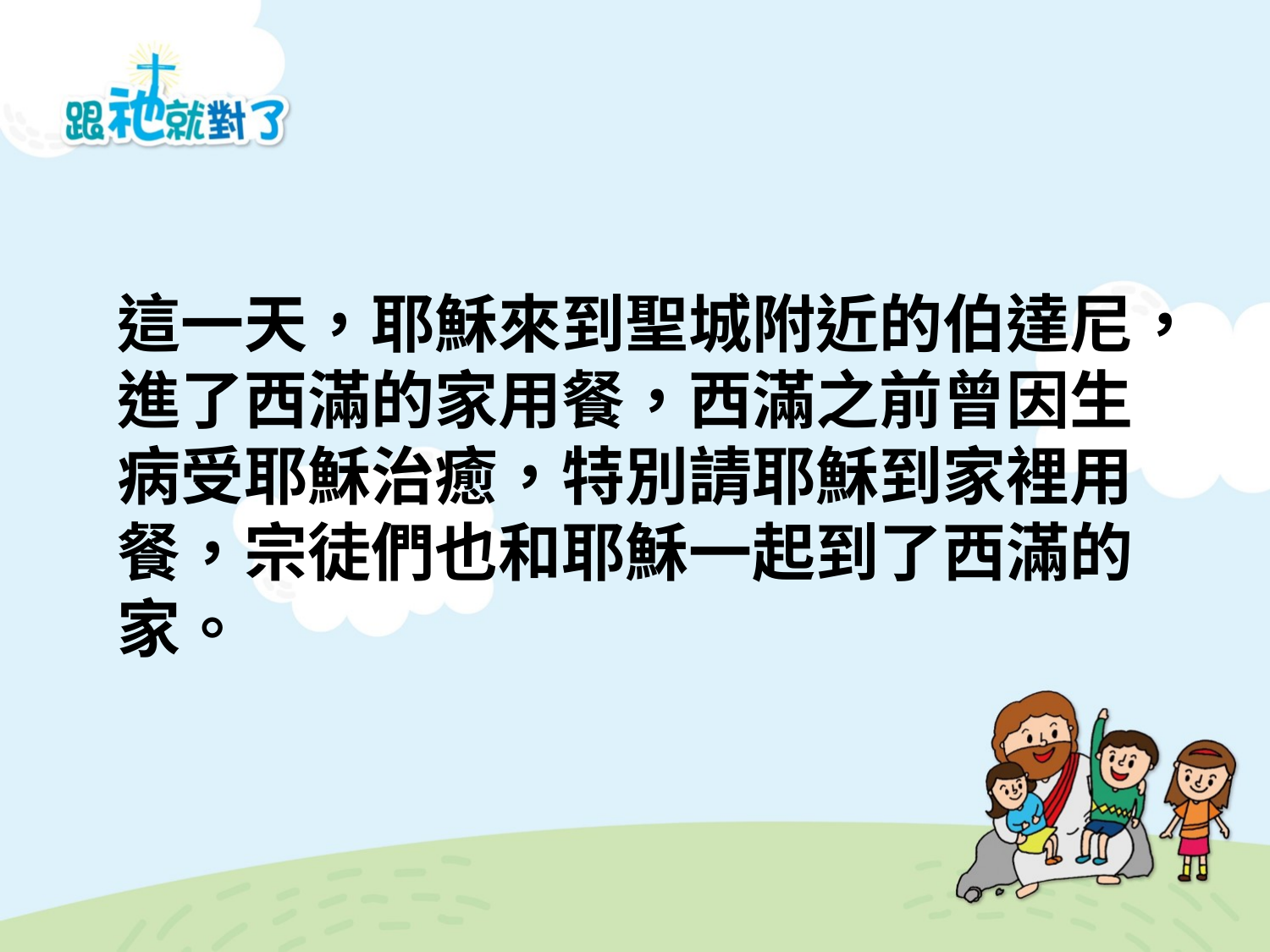

這一天，耶穌來到聖城附近的伯達尼，進了西滿的家用餐，西滿之前曾因生病受耶穌治癒，特別請耶穌到家裡用餐，宗徒們也和耶穌一起到了西滿的家。